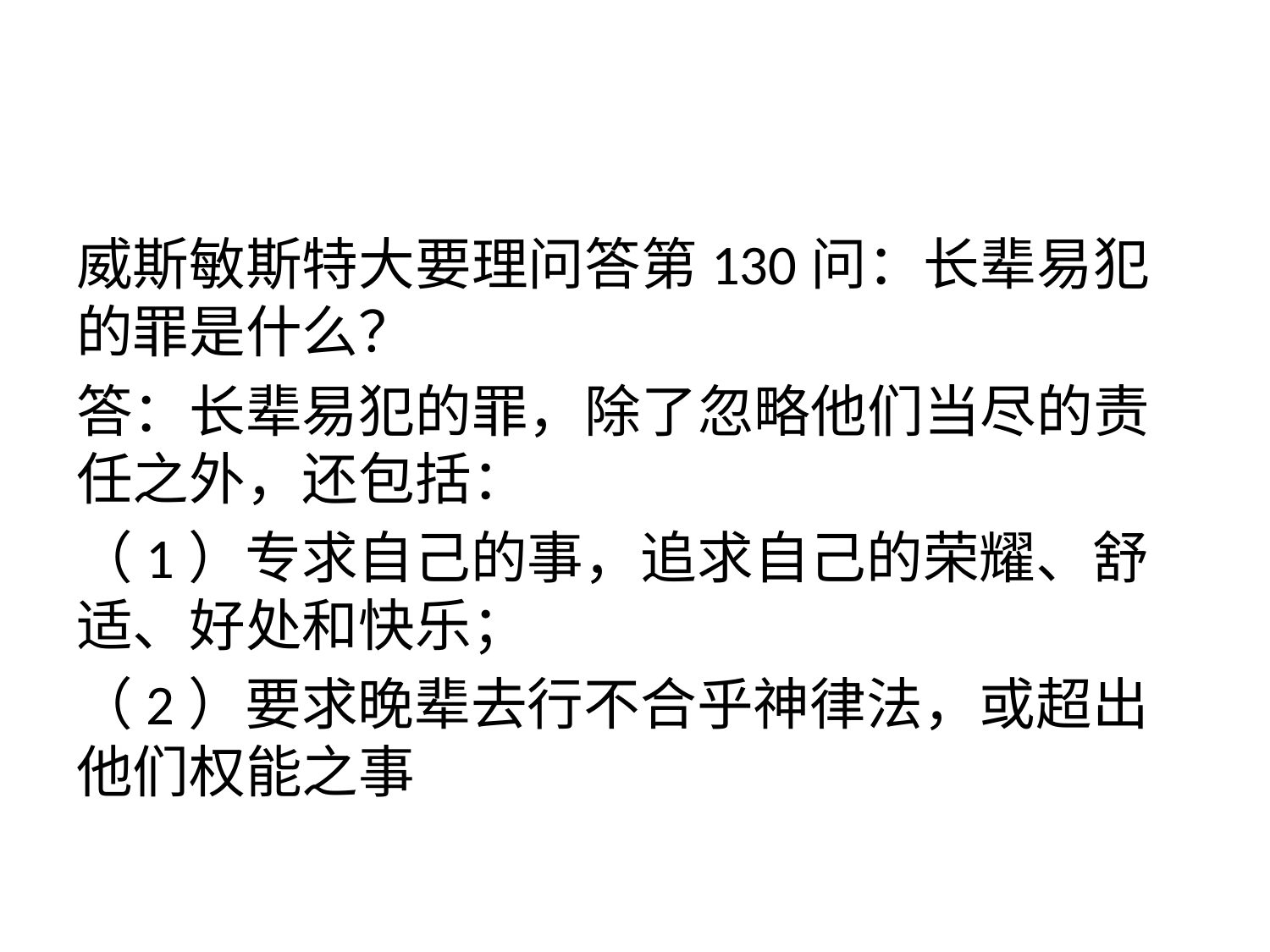

#
威斯敏斯特大要理问答第130问：长辈易犯的罪是什么？
答：长辈易犯的罪，除了忽略他们当尽的责任之外，还包括：
（1）专求自己的事，追求自己的荣耀、舒适、好处和快乐；
（2）要求晚辈去行不合乎神律法，或超出他们权能之事